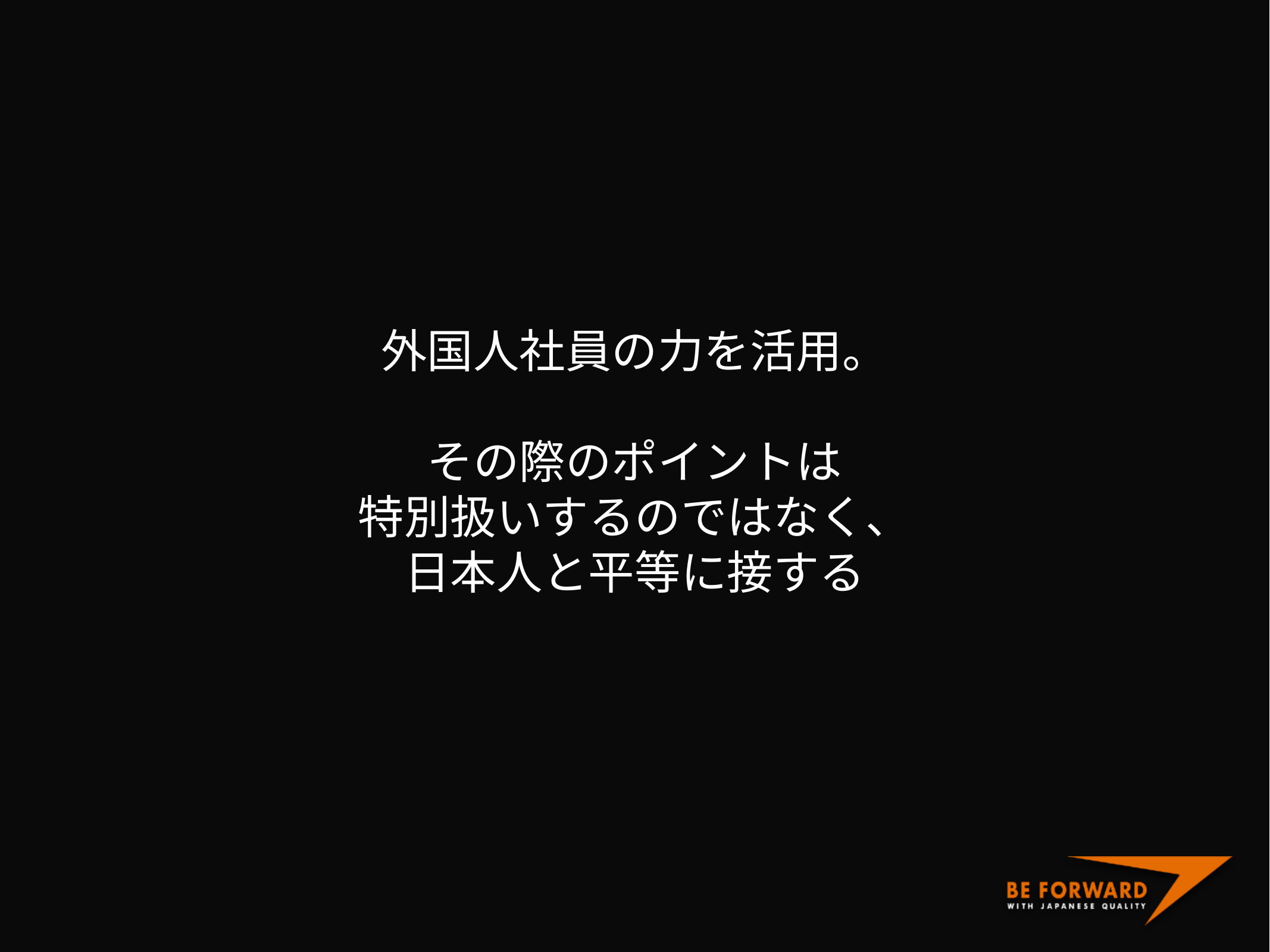

# 外国人社員の力を活用。 その際のポイントは 特別扱いするのではなく、 日本人と平等に接する